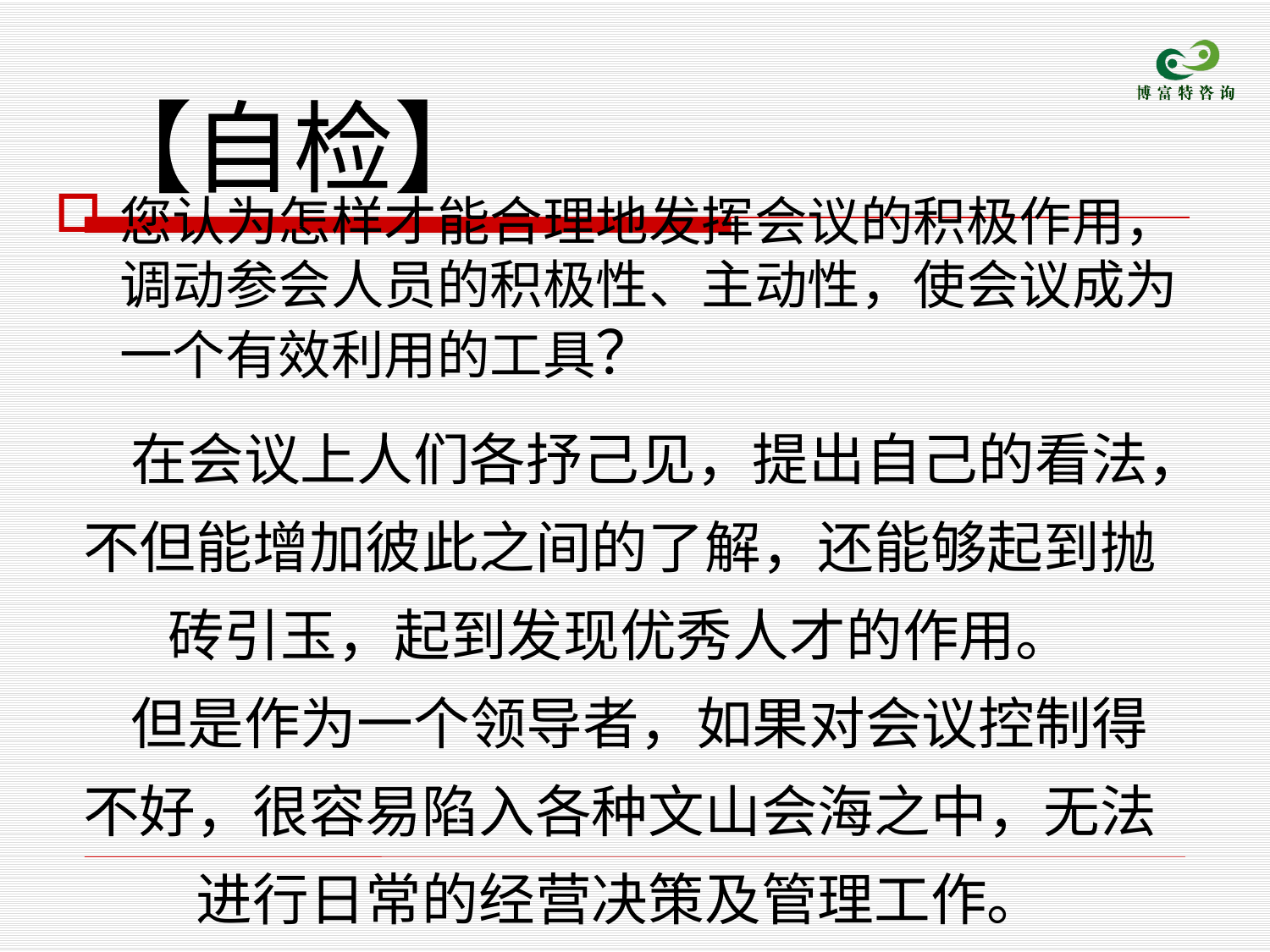

# 【自检】

您认为怎样才能合理地发挥会议的积极作用，调动参会人员的积极性、主动性，使会议成为一个有效利用的工具？
在会议上人们各抒己见，提出自己的看法，不但能增加彼此之间的了解，还能够起到抛砖引玉，起到发现优秀人才的作用。
但是作为一个领导者，如果对会议控制得不好，很容易陷入各种文山会海之中，无法进行日常的经营决策及管理工作。
741